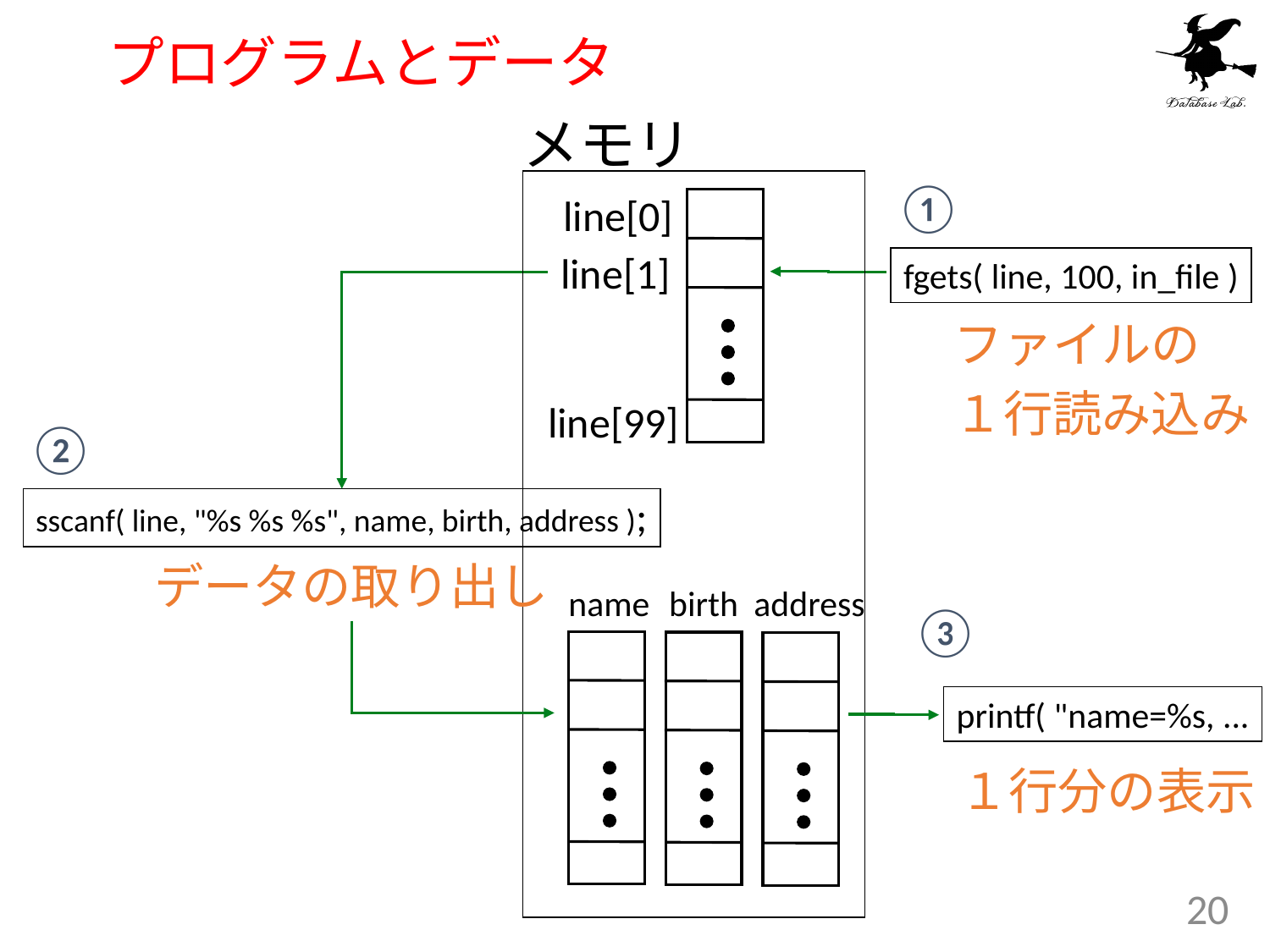

# プログラムとデータ
メモリ
①

line[0]

line[1]
fgets( line, 100, in_file )

ファイルの
１行読み込み

line[99]

②
sscanf( line, "%s %s %s", name, birth, address );
データの取り出し
name
birth
address
③

printf( "name=%s, ...

１行分の表示

20